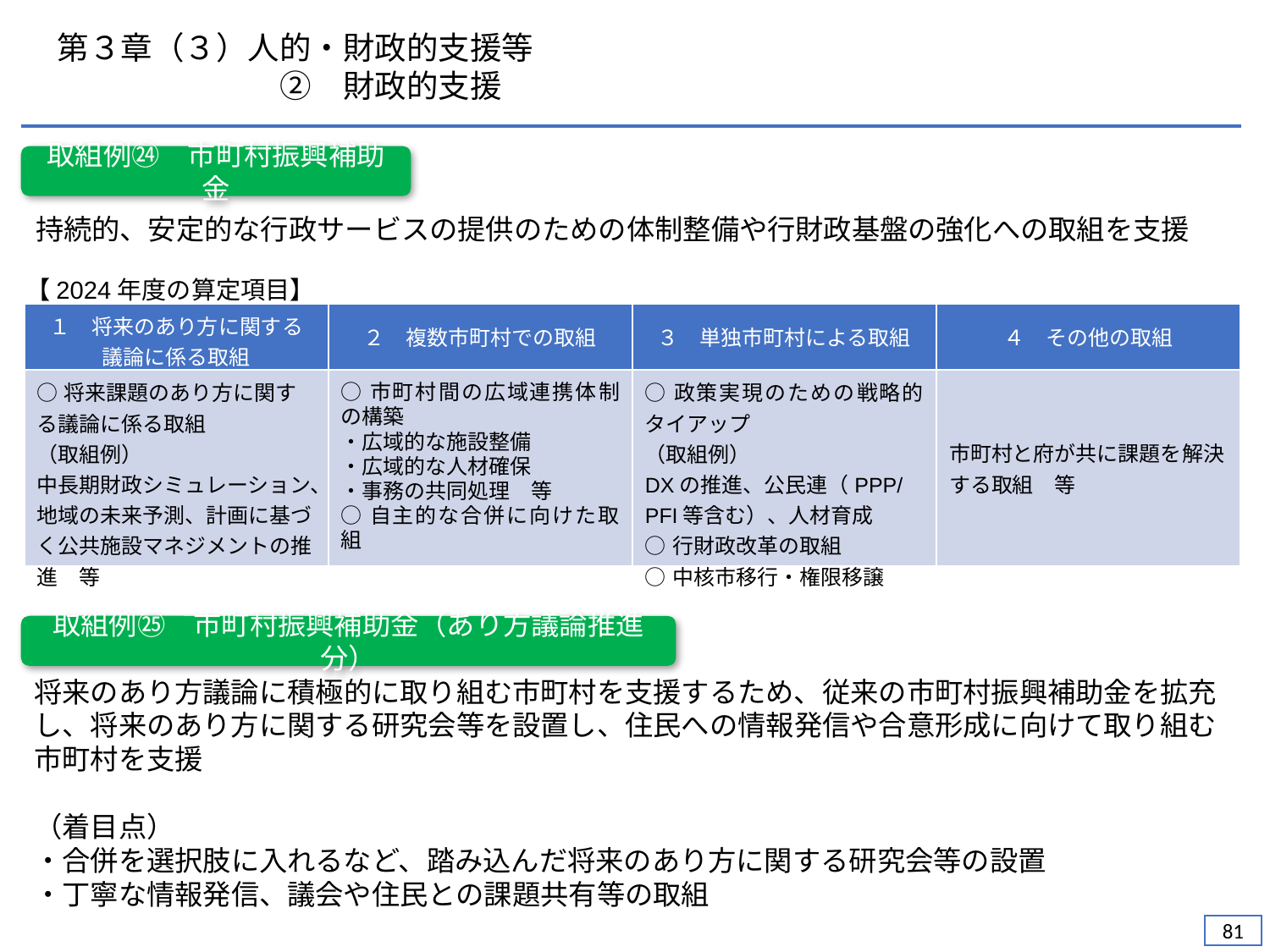

第３章（３）人的・財政的支援等
　　　　　　　②　財政的支援

取組例㉔　市町村振興補助金
持続的、安定的な行政サービスの提供のための体制整備や行財政基盤の強化への取組を支援
【2024年度の算定項目】
| １　将来のあり方に関する 議論に係る取組 | ２　複数市町村での取組 | ３　単独市町村による取組 | ４　その他の取組 |
| --- | --- | --- | --- |
| ○将来課題のあり方に関する議論に係る取組 （取組例） 中長期財政シミュレーション、 地域の未来予測、計画に基づく公共施設マネジメントの推進　等 | ○市町村間の広域連携体制の構築 ・広域的な施設整備 ・広域的な人材確保 ・事務の共同処理　等 ○自主的な合併に向けた取組 | ○政策実現のための戦略的タイアップ （取組例） DXの推進、公民連（PPP/PFI等含む）、人材育成 ○行財政改革の取組 ○中核市移行・権限移譲 | 市町村と府が共に課題を解決する取組　等 |
取組例㉕　市町村振興補助金（あり方議論推進分）
将来のあり方議論に積極的に取り組む市町村を支援するため、従来の市町村振興補助金を拡充し、将来のあり方に関する研究会等を設置し、住民への情報発信や合意形成に向けて取り組む市町村を支援

（着目点）
・合併を選択肢に入れるなど、踏み込んだ将来のあり方に関する研究会等の設置
・丁寧な情報発信、議会や住民との課題共有等の取組
81